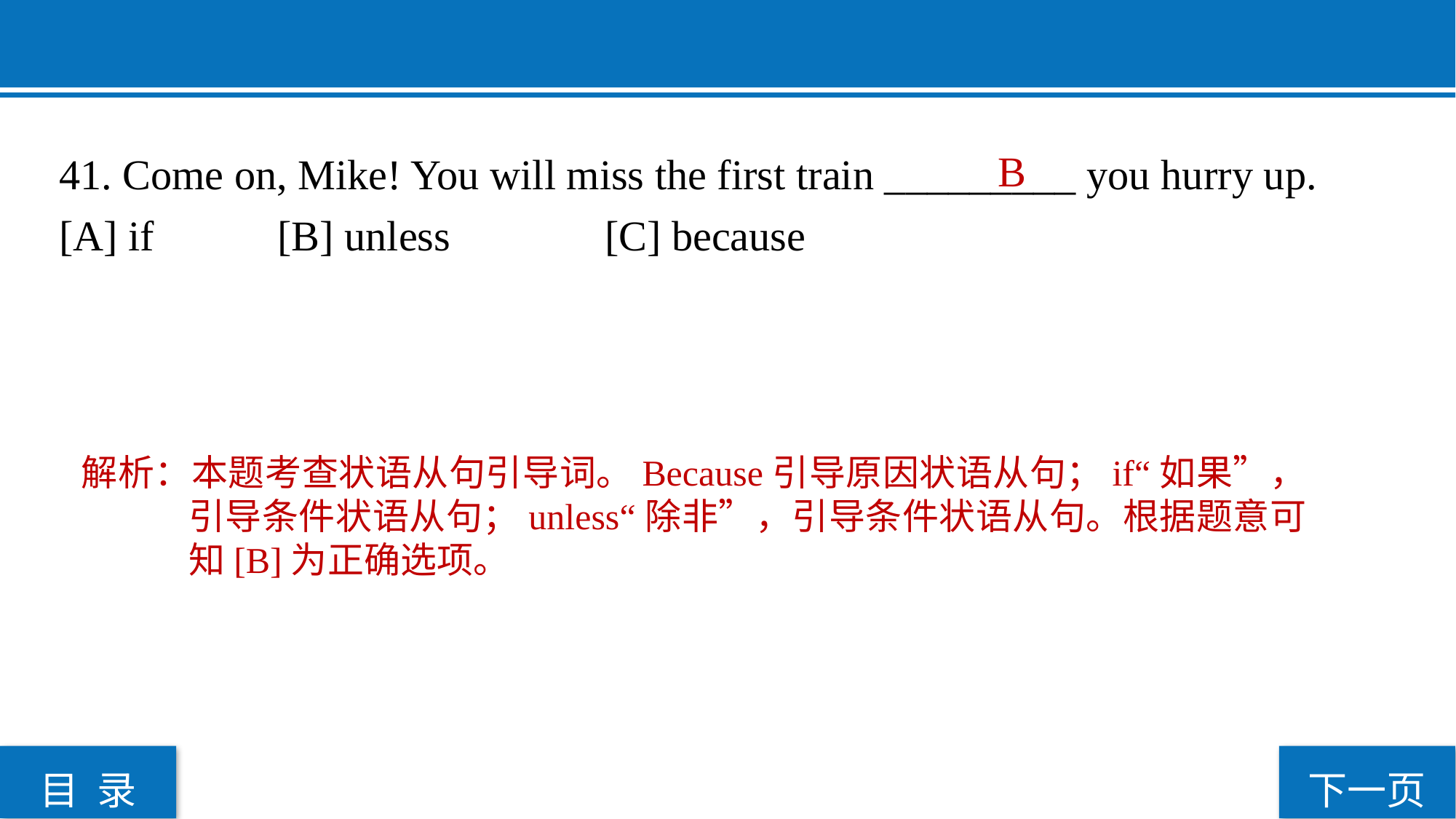

41. Come on, Mike! You will miss the first train _________ you hurry up.
[A] if 		[B] unless 		[C] because
B
解析：本题考查状语从句引导词。Because引导原因状语从句；if“如果”，引导条件状语从句；unless“除非”，引导条件状语从句。根据题意可知[B]为正确选项。